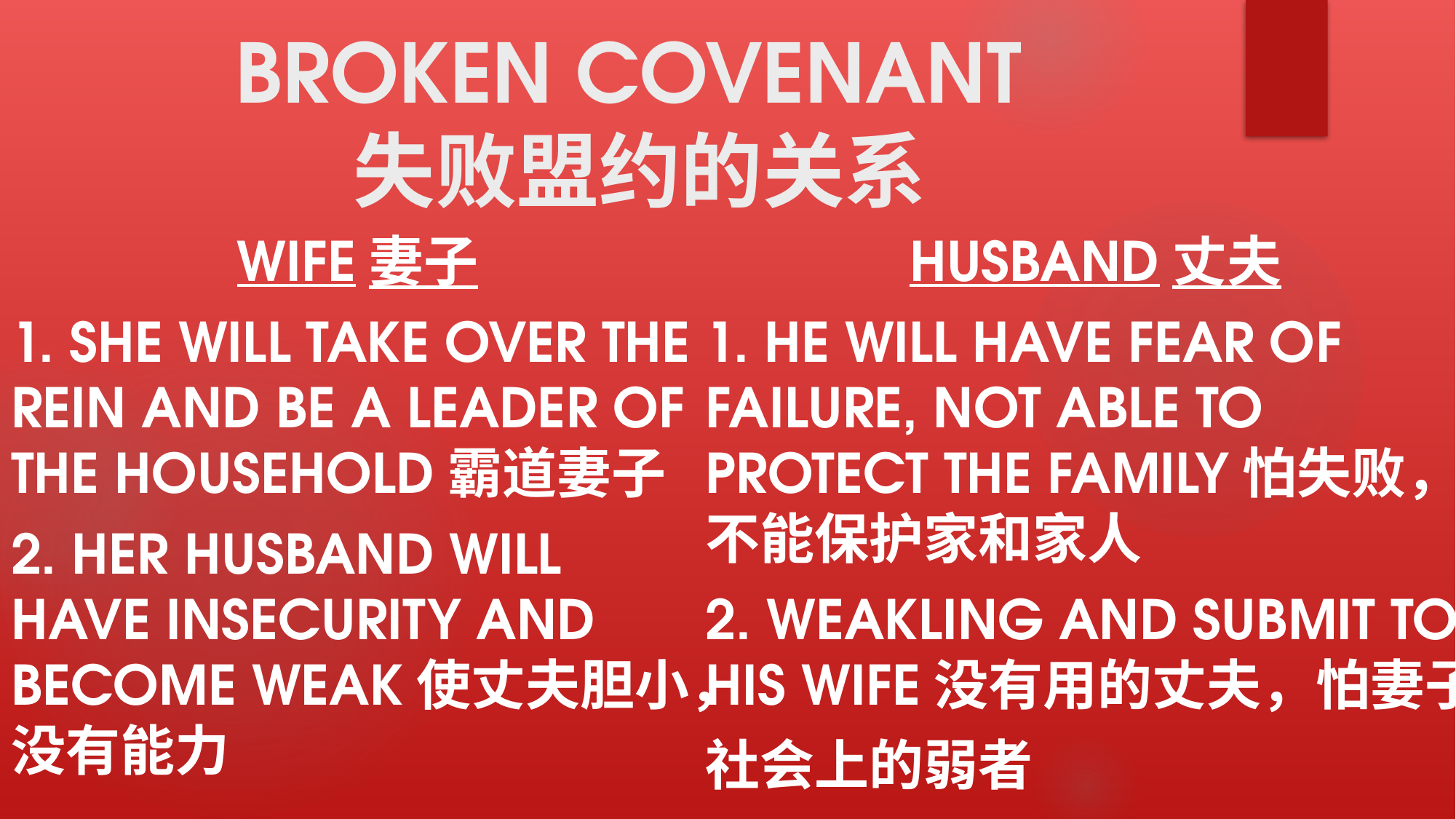

# BROKEN COVENANT 失败盟约的关系
WIFE妻子
1. SHE WILL TAKE OVER THE REIN AND BE A LEADER OF THE HOUSEHOLD霸道妻子
2. HER HUSBAND WILL HAVE INSECURITY AND BECOME WEAK使丈夫胆小，没有能力
HUSBAND丈夫
1. HE WILL HAVE FEAR OF FAILURE, NOT ABLE TO PROTECT THE FAMILY怕失败，不能保护家和家人
2. WEAKLING AND SUBMIT TO HIS WIFE没有用的丈夫，怕妻子
社会上的弱者